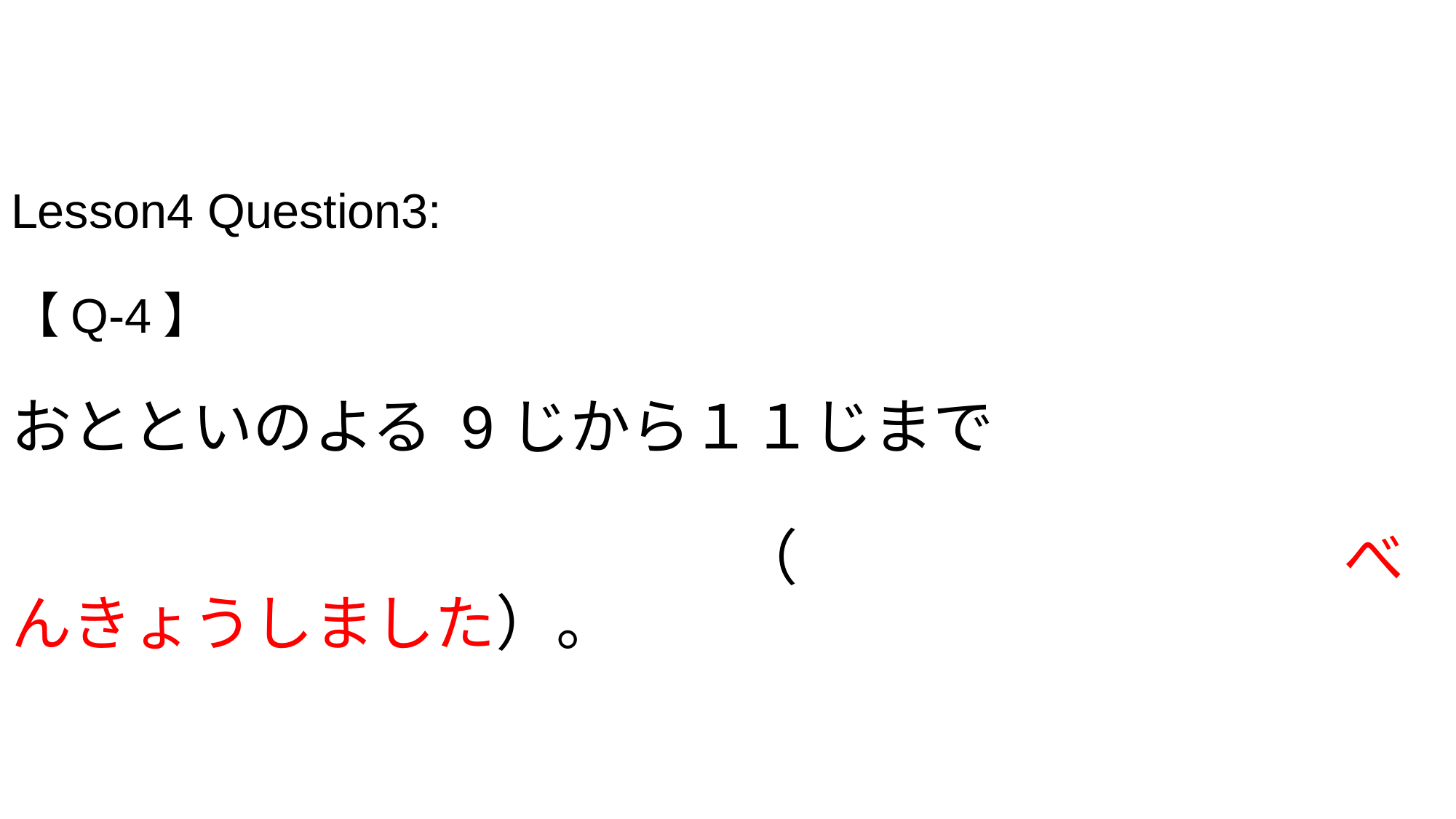

# Lesson4 Question3: 【Q-4】 おとといのよる 9じから１１じまで 　　　　　　　　　　　　　 　　　　　　　　　　　　（べんきょうします・べんきょうしました）。